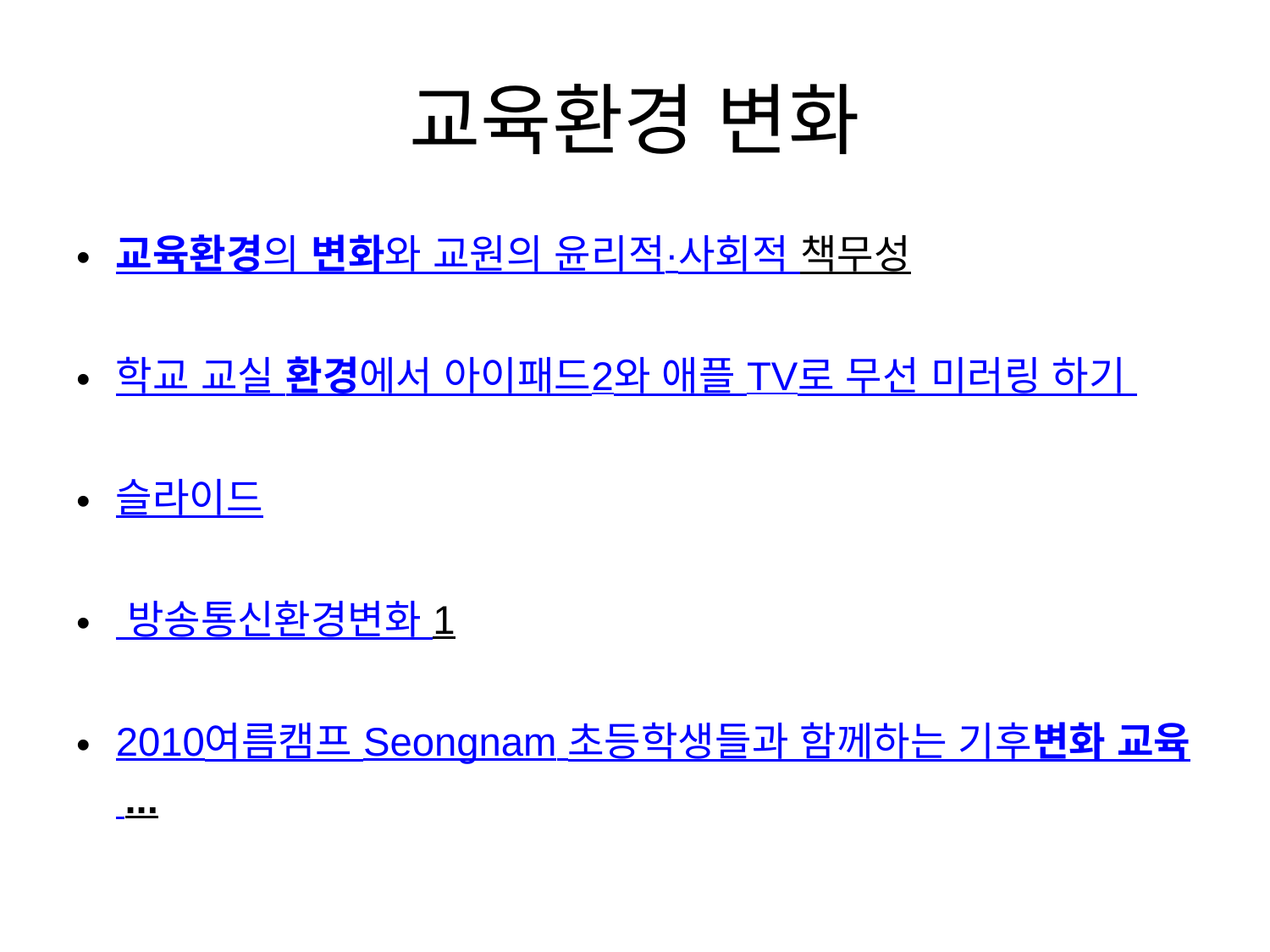

# 교육환경 변화
교육환경의 변화와 교원의 윤리적·사회적 책무성

학교 교실 환경에서 아이패드2와 애플 TV로 무선 미러링 하기

슬라이드

 방송통신환경변화 1

2010여름캠프 Seongnam 초등학생들과 함께하는 기후변화 교육 ...